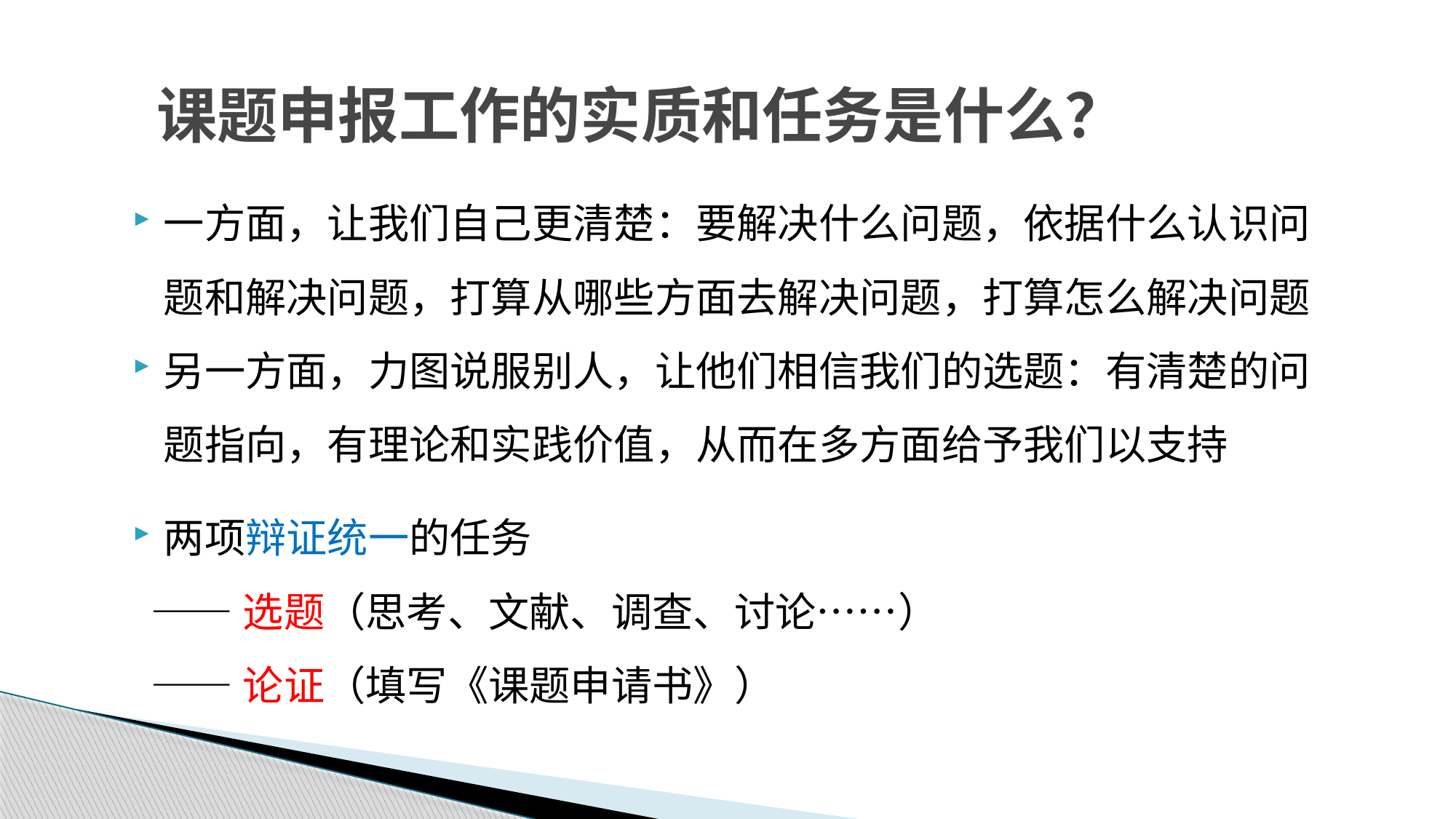

# 课题申报工作的实质和任务是什么？
一方面，让我们自己更清楚：要解决什么问题，依据什么认识问题和解决问题，打算从哪些方面去解决问题，打算怎么解决问题
另一方面，力图说服别人，让他们相信我们的选题：有清楚的问题指向，有理论和实践价值，从而在多方面给予我们以支持
两项辩证统一的任务
  ——选题（思考、文献、调查、讨论……）
  ——论证（填写《课题申请书》）